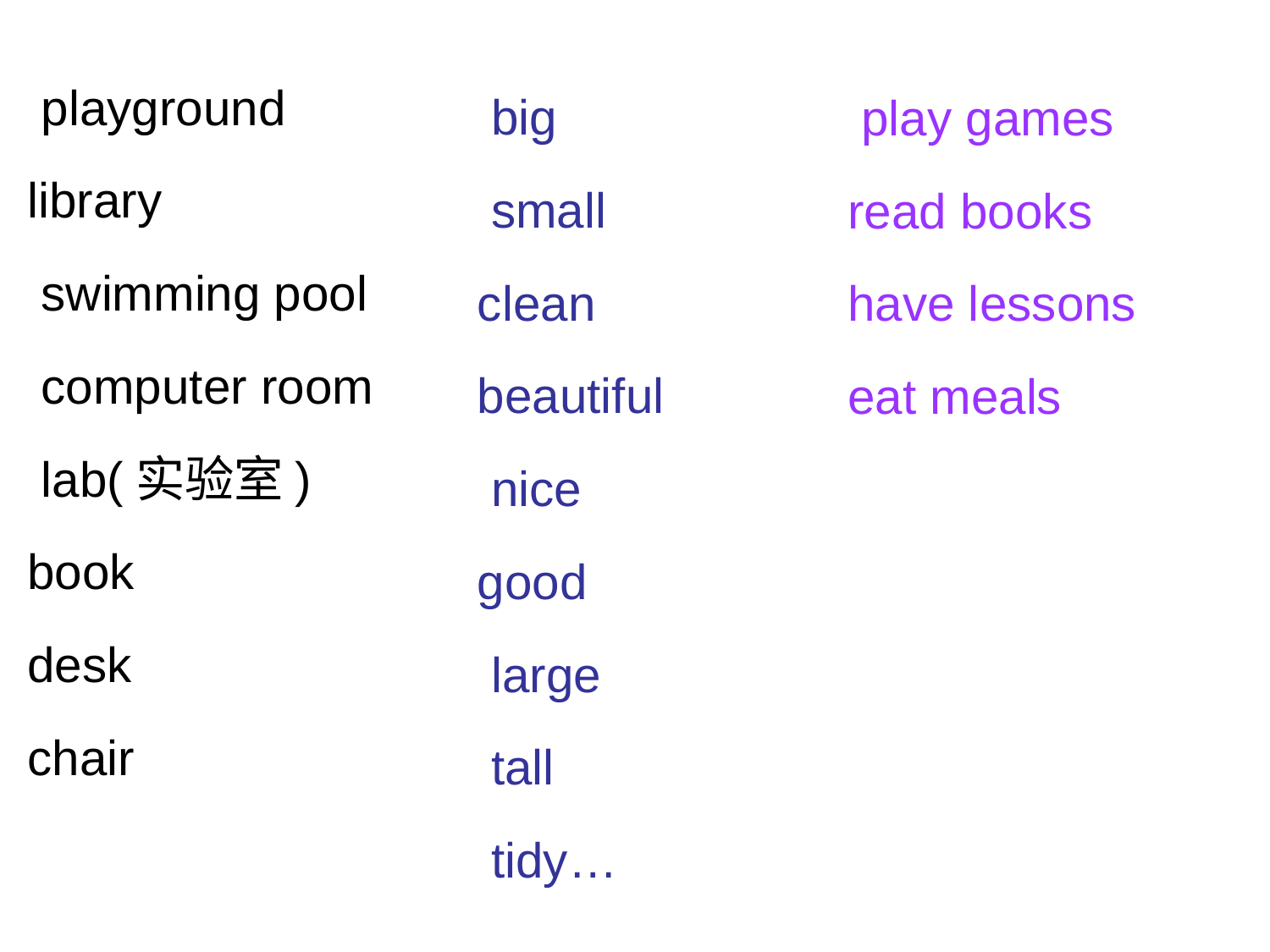

playground
library
 swimming pool
 computer room
 lab(实验室)
book
desk
chair

 big
 small
clean
beautiful
 nice
good
 large
 tall
 tidy…

 play games
read books
have lessons
eat meals